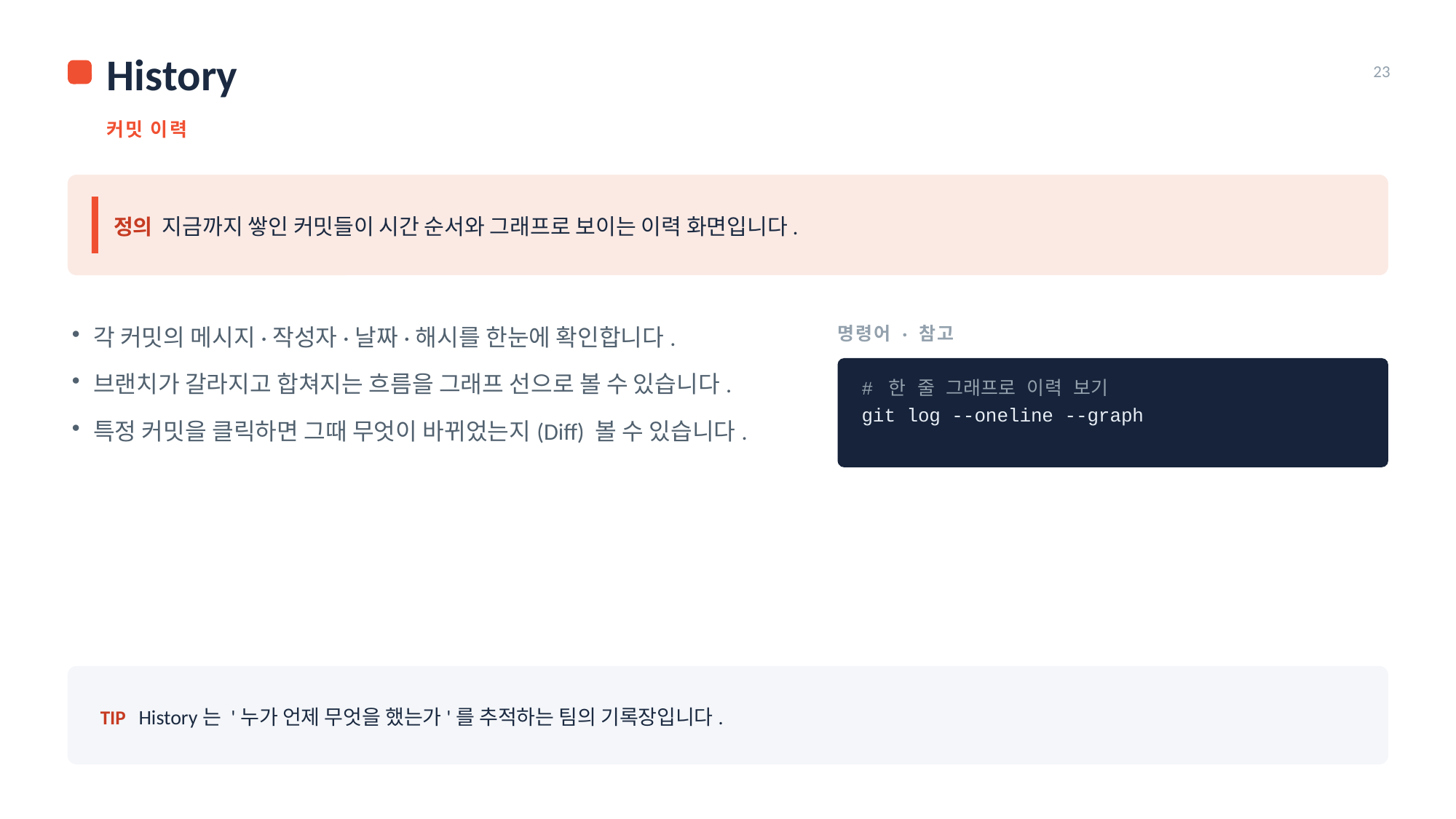

History
23

커밋 이력

정의  지금까지 쌓인 커밋들이 시간 순서와 그래프로 보이는 이력 화면입니다.

명령어 · 참고
각 커밋의 메시지·작성자·날짜·해시를 한눈에 확인합니다.
브랜치가 갈라지고 합쳐지는 흐름을 그래프 선으로 볼 수 있습니다.
특정 커밋을 클릭하면 그때 무엇이 바뀌었는지(Diff) 볼 수 있습니다.

# 한 줄 그래프로 이력 보기
git log --oneline --graph

TIP   History는 '누가 언제 무엇을 했는가'를 추적하는 팀의 기록장입니다.